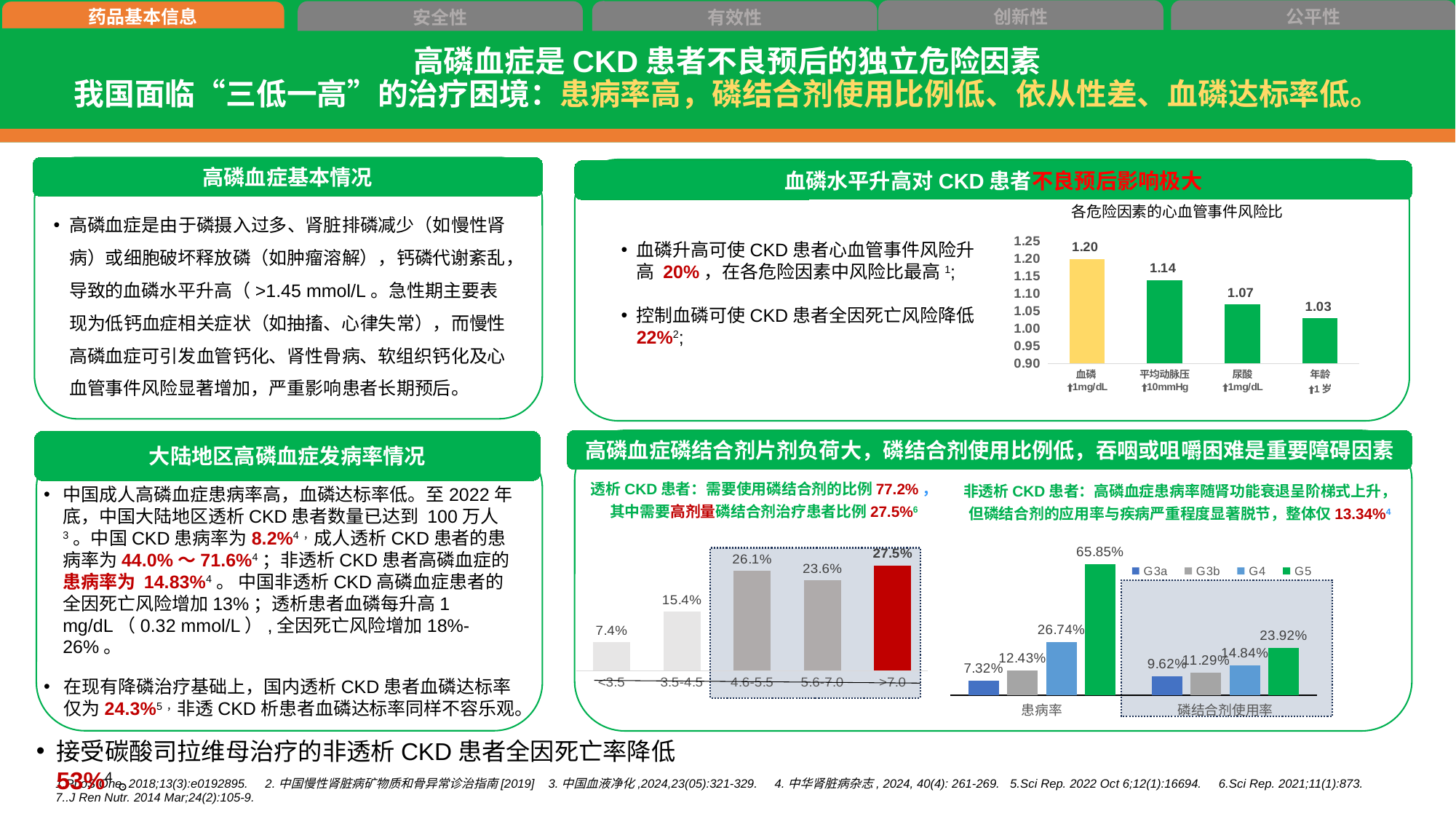

药品基本信息
创新性
公平性
有效性
安全性
# 高磷血症是CKD患者不良预后的独立危险因素 我国面临“三低一高”的治疗困境：患病率高，磷结合剂使用比例低、依从性差、血磷达标率低。
高磷血症基本情况

高磷血症是由于磷摄入过多、肾脏排磷减少（如慢性肾病）或细胞破坏释放磷（如肿瘤溶解），钙磷代谢紊乱，导致的血磷水平升高（>1.45 mmol/L。急性期主要表现为低钙血症相关症状（如抽搐、心律失常），而慢性高磷血症可引发血管钙化、肾性骨病、软组织钙化及心血管事件风险显著增加，严重影响患者长期预后。

血磷水平升高对CKD患者不良预后影响极大
血磷升高可使CKD患者心血管事件风险升高 20%，在各危险因素中风险比最高1;

控制血磷可使CKD患者全因死亡风险降低 22%2;

各危险因素的心血管事件风险比

### Chart

| Category | 系列 1 |
|---|---|
| 血磷
⬆1mg/dL
 | 1.2 |
| 平均动脉压
⬆10mmHg | 1.14 |
| 尿酸
⬆1mg/dL
 | 1.07 |
| 年龄
⬆1岁
 | 1.03 |
高磷血症磷结合剂片剂负荷大，磷结合剂使用比例低，吞咽或咀嚼困难是重要障碍因素

大陆地区高磷血症发病率情况
中国成人高磷血症患病率高，血磷达标率低。至2022年底，中国大陆地区透析CKD患者数量已达到 100万人3。中国CKD患病率为8.2%4，成人透析CKD患者的患病率为44.0%～71.6%4；非透析CKD患者高磷血症的患病率为 14.83%4。 中国非透析CKD高磷血症患者的全因死亡风险增加13%；透析患者血磷每升高1 mg/dL（0.32 mmol/L）,全因死亡风险增加18%-26%。
在现有降磷治疗基础上，国内透析CKD患者血磷达标率仅为24.3%5，非透CKD析患者血磷达标率同样不容乐观。

透析CKD患者：需要使用磷结合剂的比例77.2%，其中需要高剂量磷结合剂治疗患者比例27.5%6
非透析CKD患者：高磷血症患病率随肾功能衰退呈阶梯式上升，但磷结合剂的应用率与疾病严重程度显著脱节，整体仅13.34%4

### Chart

| Category | G3a | G3b | G4 | G5 |
|---|---|---|---|---|
| 患病率 | 0.0732 | 0.1243 | 0.2674 | 0.6585 |
| 磷结合剂使用率 | 0.0962 | 0.1129 | 0.1484 | 0.2392 |

### Chart

| Category | 患者比例 |
|---|---|
| <3.5 | 0.074 |
| 3.5-4.5 | 0.154 |
| 4.6-5.5 | 0.261 |
| 5.6-7.0 | 0.236 |
| >7.0 | 0.275 |

接受碳酸司拉维母治疗的非透析CKD患者全因死亡率降低53%4。
1.PLoS One. 2018;13(3):e0192895.     2.中国慢性肾脏病矿物质和骨异常诊治指南[2019]    3.中国血液净化,2024,23(05):321-329.     4.中华肾脏病杂志, 2024, 40(4): 261-269.   5.Sci Rep. 2022 Oct 6;12(1):16694.     6.Sci Rep. 2021;11(1):873.
7..J Ren Nutr. 2014 Mar;24(2):105-9.